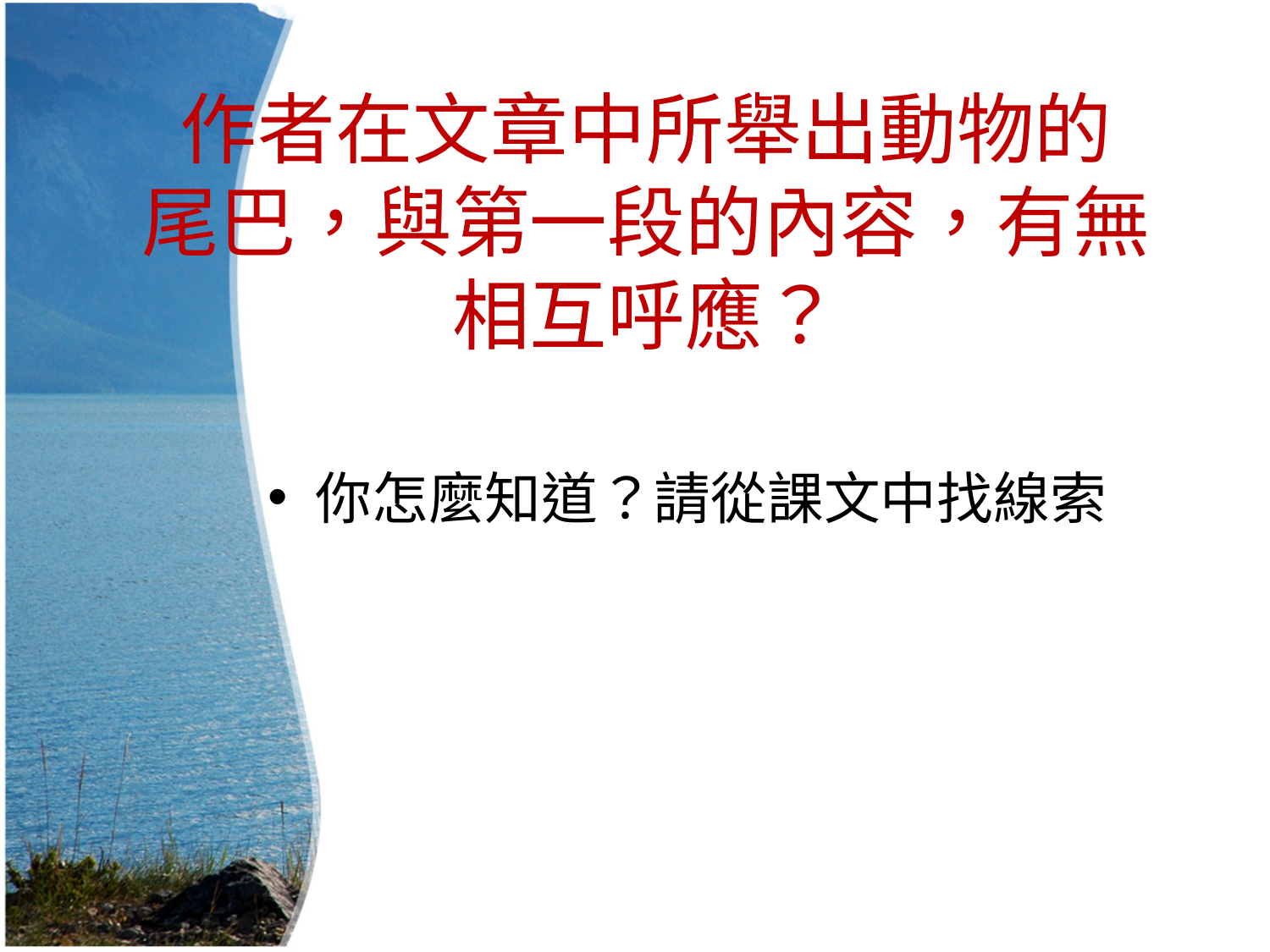

# 作者在文章中所舉出動物的 尾巴，與第一段的內容，有無 相互呼應？
你怎麼知道？請從課文中找線索